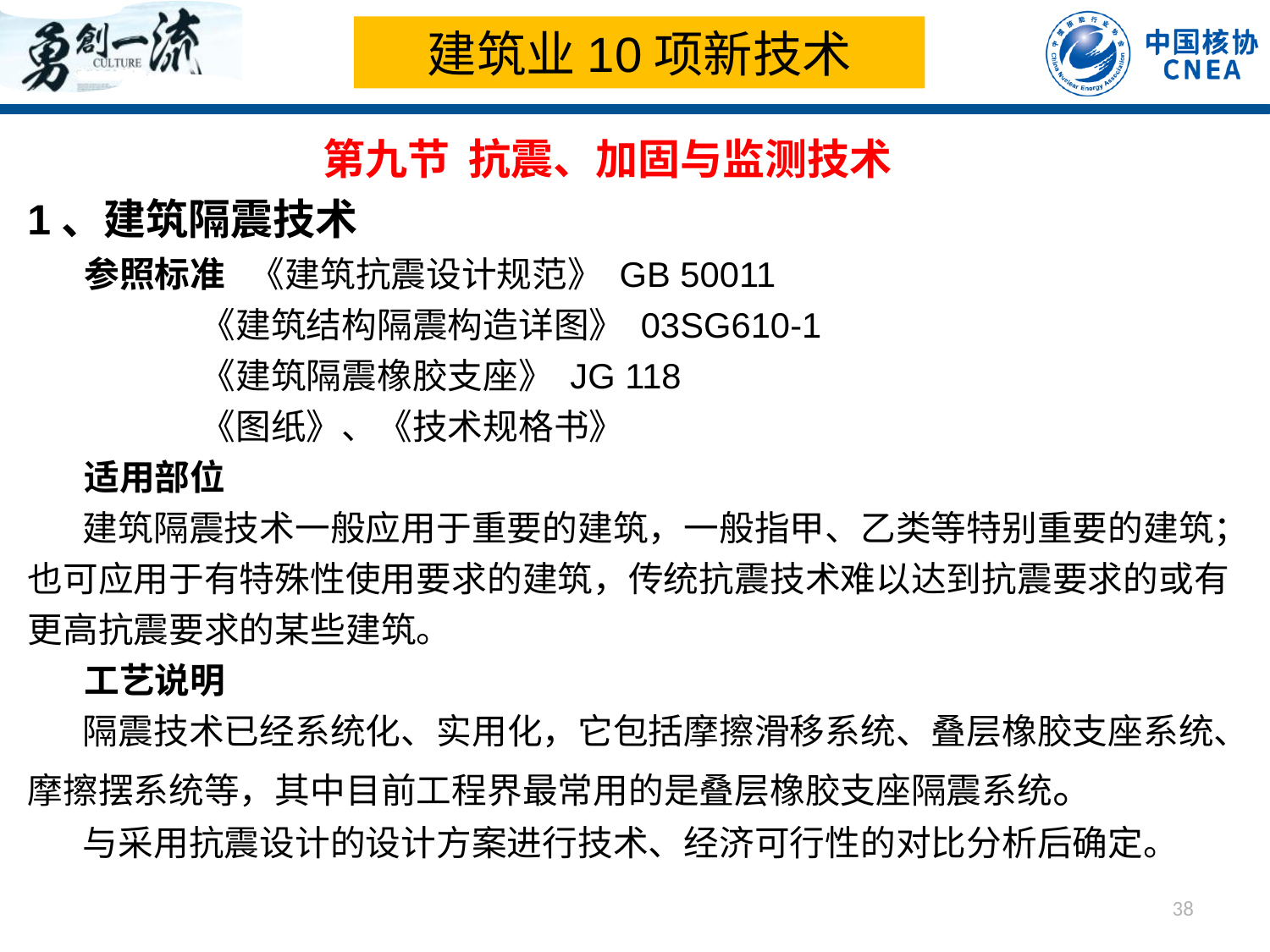

建筑业10项新技术
第九节  抗震、加固与监测技术
1、建筑隔震技术
      参照标准   《建筑抗震设计规范》 GB 50011
                     《建筑结构隔震构造详图》 03SG610-1
                     《建筑隔震橡胶支座》 JG 118
                     《图纸》、《技术规格书》
      适用部位
      建筑隔震技术一般应用于重要的建筑，一般指甲、乙类等特别重要的建筑；也可应用于有特殊性使用要求的建筑，传统抗震技术难以达到抗震要求的或有更高抗震要求的某些建筑。
      工艺说明
      隔震技术已经系统化、实用化，它包括摩擦滑移系统、叠层橡胶支座系统、摩擦摆系统等，其中目前工程界最常用的是叠层橡胶支座隔震系统。
      与采用抗震设计的设计方案进行技术、经济可行性的对比分析后确定。
38